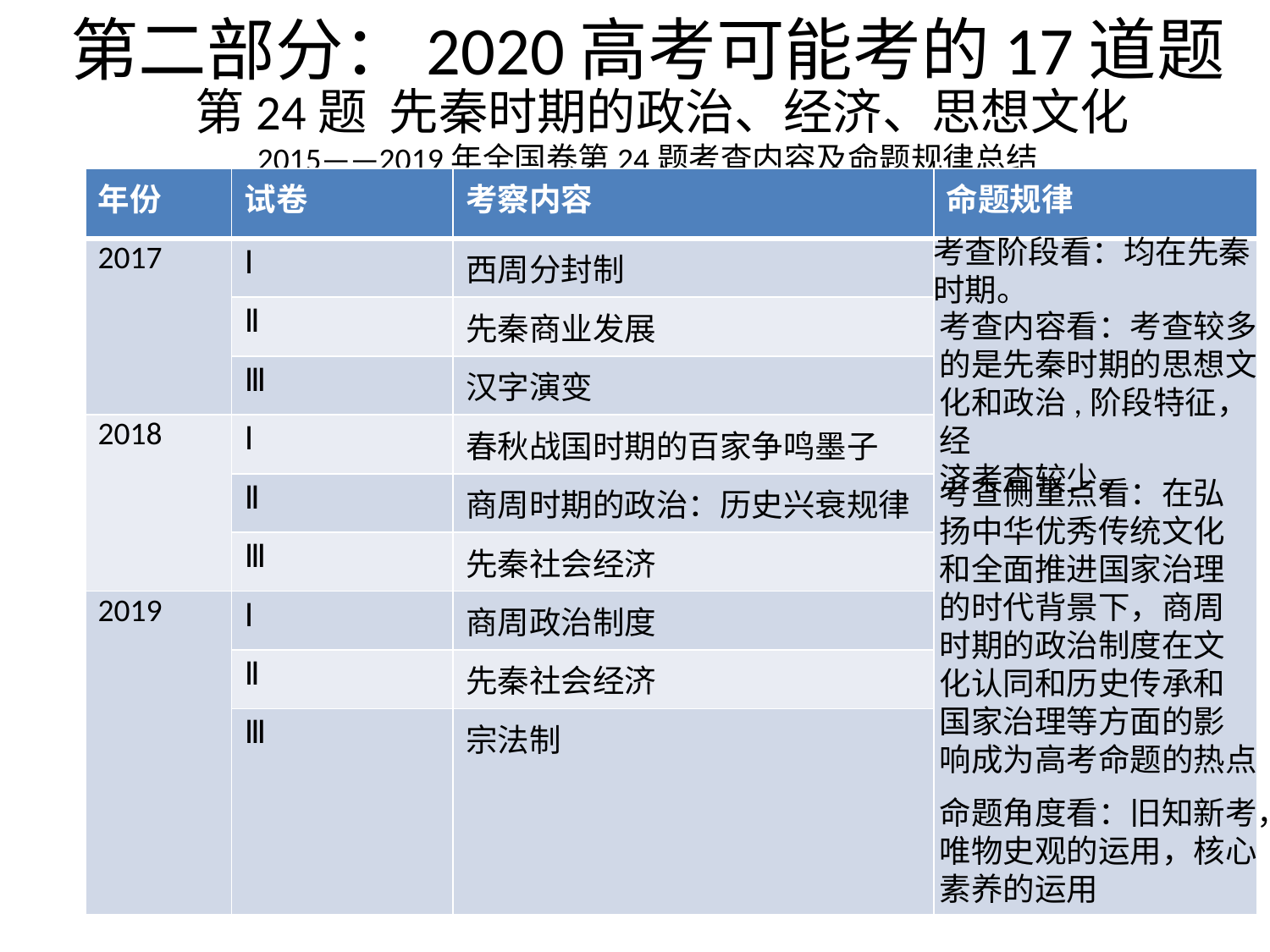

# 第二部分：2020高考可能考的17道题
第24题  先秦时期的政治、经济、思想文化
2015——2019年全国卷第24题考查内容及命题规律总结
| 年份 | 试卷 | 考察内容 | 命题规律 |
| --- | --- | --- | --- |
| 2017 | Ⅰ | 西周分封制 |  |
|  | Ⅱ | 先秦商业发展 |  |
|  | Ⅲ | 汉字演变 |  |
| 2018 | Ⅰ | 春秋战国时期的百家争鸣墨子 |  |
|  | Ⅱ | 商周时期的政治：历史兴衰规律 |  |
|  | Ⅲ | 先秦社会经济 |  |
| 2019 | Ⅰ | 商周政治制度 |  |
|  | Ⅱ | 先秦社会经济 |  |
|  | Ⅲ | 宗法制 |  |
考查阶段看：均在先秦
时期。
考查内容看：考查较多
的是先秦时期的思想文
化和政治,阶段特征，经
济考查较少。
考查侧重点看：在弘
扬中华优秀传统文化
和全面推进国家治理
的时代背景下，商周
时期的政治制度在文
化认同和历史传承和
国家治理等方面的影
响成为高考命题的热点
命题角度看：旧知新考，
唯物史观的运用，核心
素养的运用